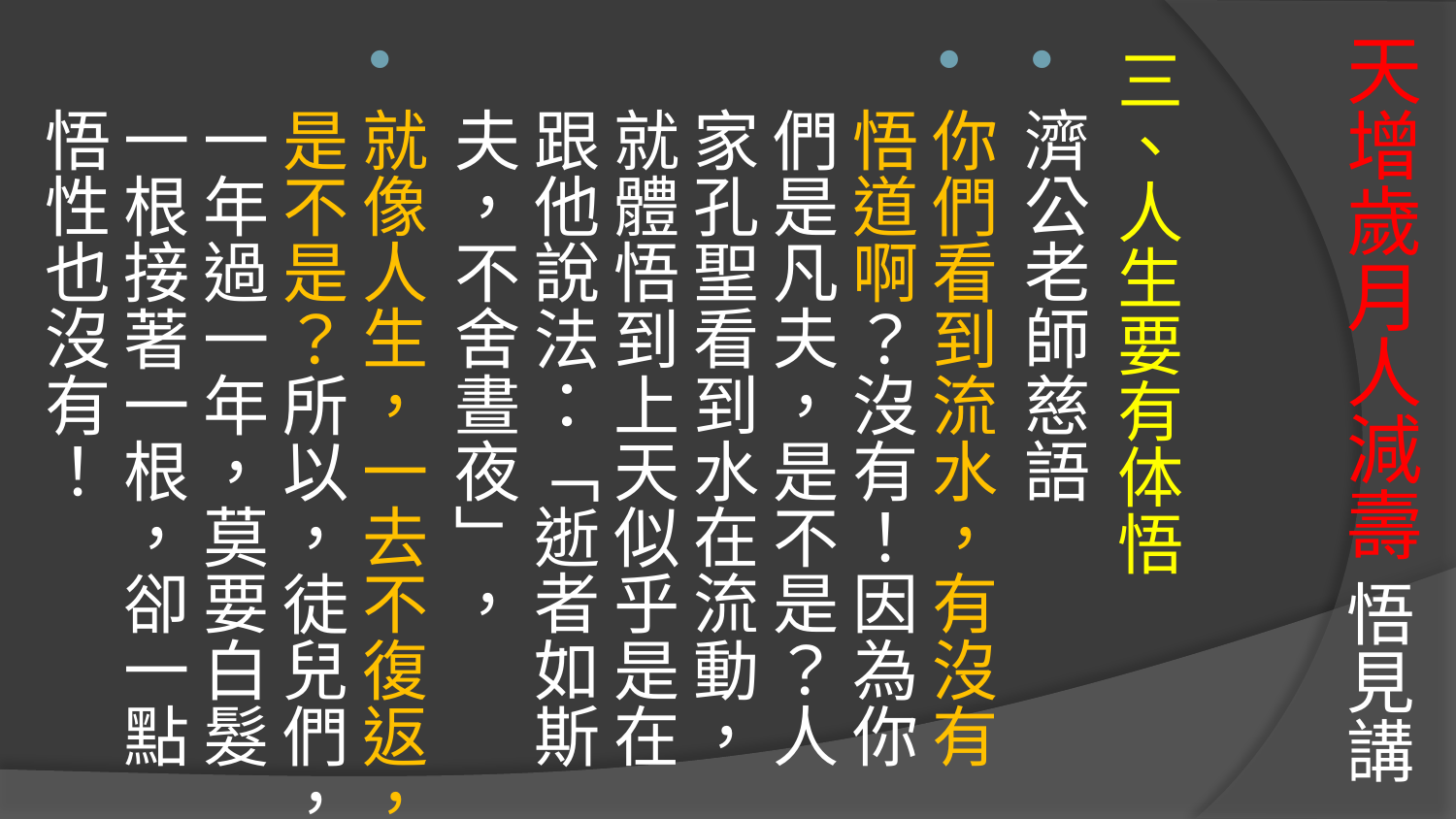

# 天增歲月人減壽 悟見講
三、人生要有体悟
濟公老師慈語
你們看到流水，有沒有悟道啊？沒有！因為你們是凡夫，是不是？人家孔聖看到水在流動，就體悟到上天似乎是在跟他說法：「逝者如斯夫，不舍晝夜」，
就像人生，一去不復返，是不是？所以，徒兒們，一年過一年，莫要白髮一根接著一根，卻一點悟性也沒有！